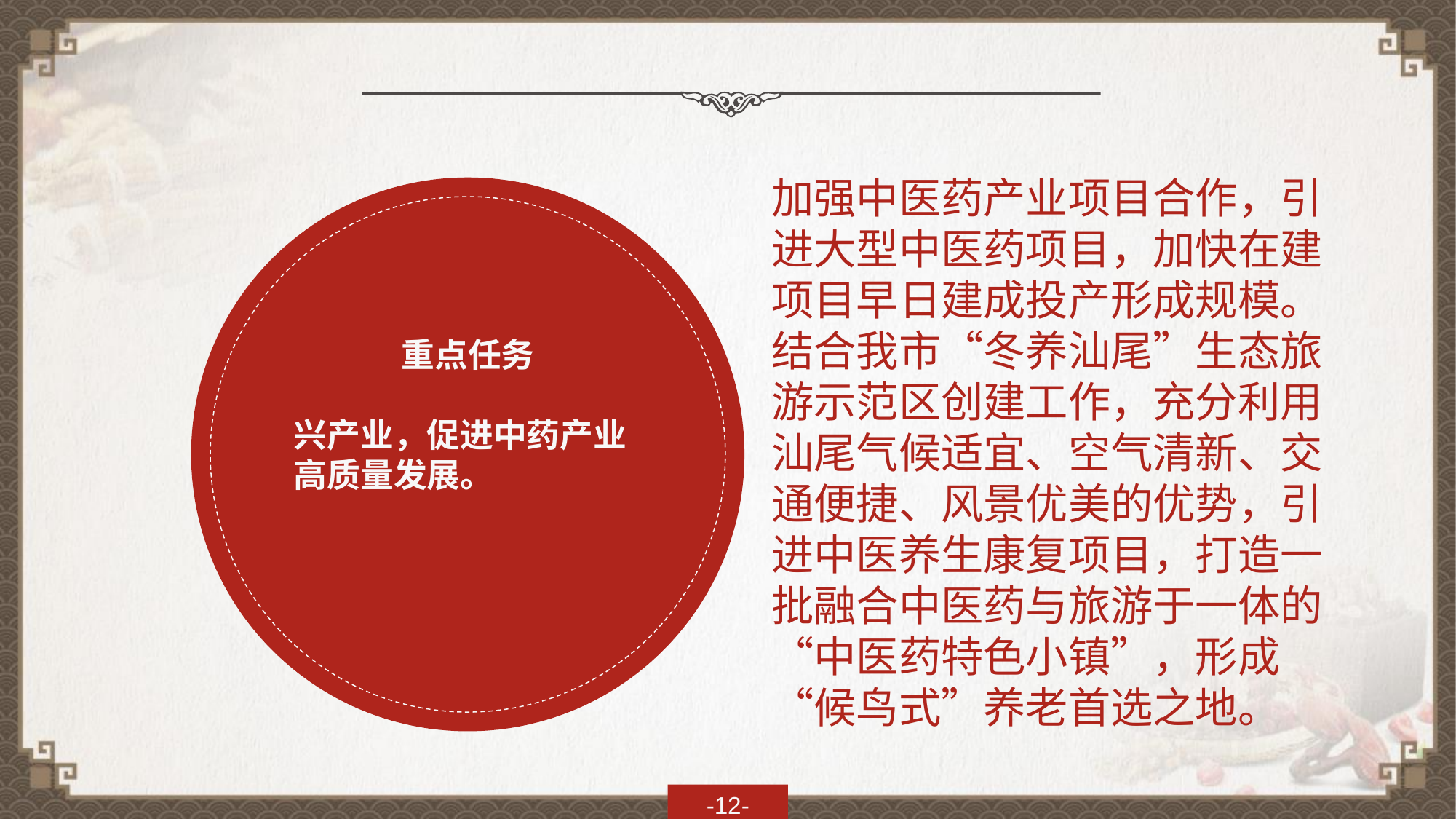

加强中医药产业项目合作，引进大型中医药项目，加快在建项目早日建成投产形成规模。结合我市“冬养汕尾”生态旅游示范区创建工作，充分利用汕尾气候适宜、空气清新、交通便捷、风景优美的优势，引进中医养生康复项目，打造一批融合中医药与旅游于一体的“中医药特色小镇”，形成“候鸟式”养老首选之地。

重点任务
兴产业，促进中药产业高质量发展。